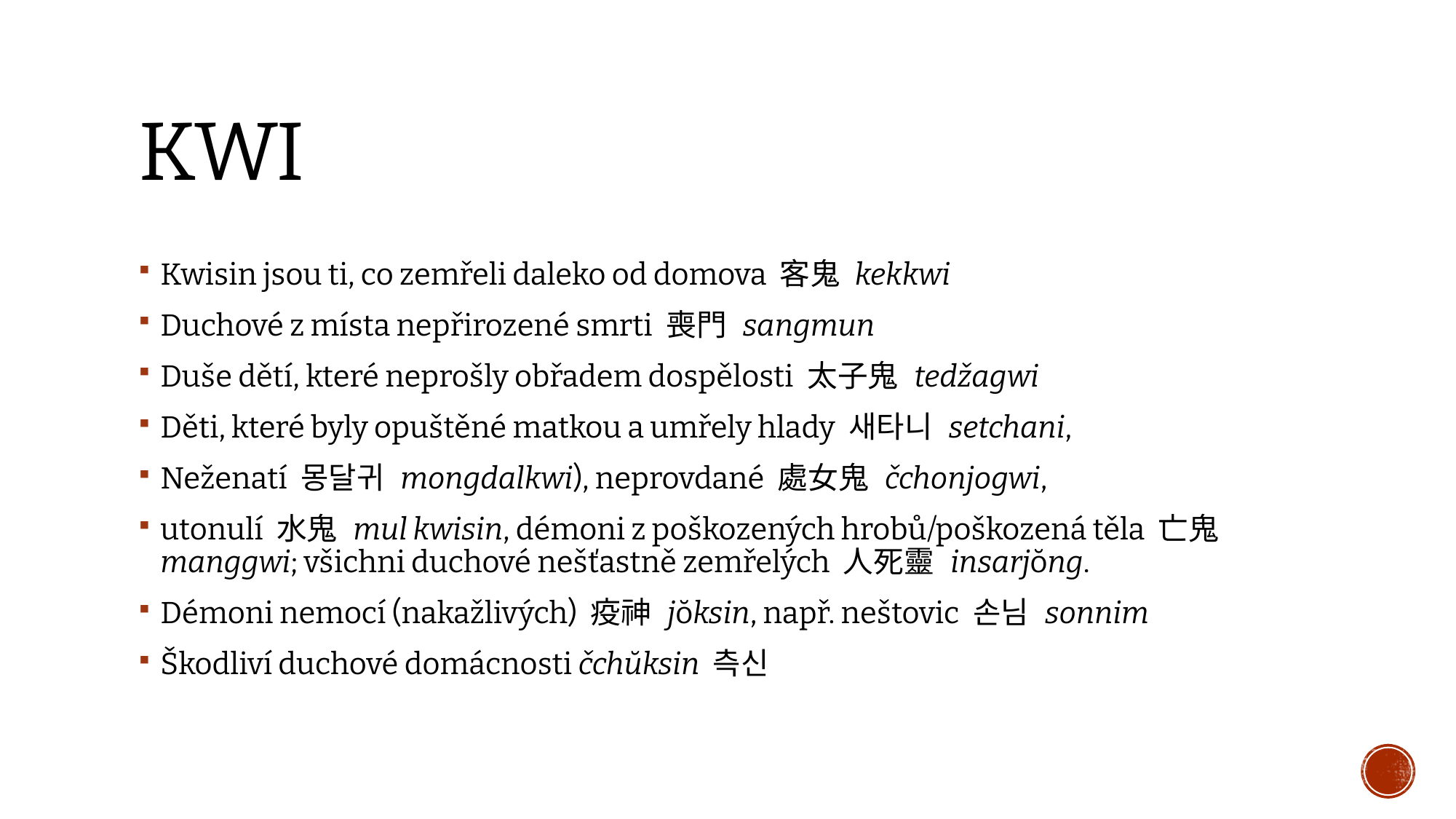

# kwi
Kwisin jsou ti, co zemřeli daleko od domova 客鬼 kekkwi
Duchové z místa nepřirozené smrti 喪門 sangmun
Duše dětí, které neprošly obřadem dospělosti 太子鬼 tedžagwi
Děti, které byly opuštěné matkou a umřely hlady 새타니 setchani,
Neženatí 몽달귀 mongdalkwi), neprovdané 處女鬼 čchonjogwi,
utonulí 水鬼 mul kwisin, démoni z poškozených hrobů/poškozená těla 亡鬼 manggwi; všichni duchové nešťastně zemřelých 人死靈 insarjŏng.
Démoni nemocí (nakažlivých) 疫神 jŏksin, např. neštovic 손님 sonnim
Škodliví duchové domácnosti čchŭksin 측신